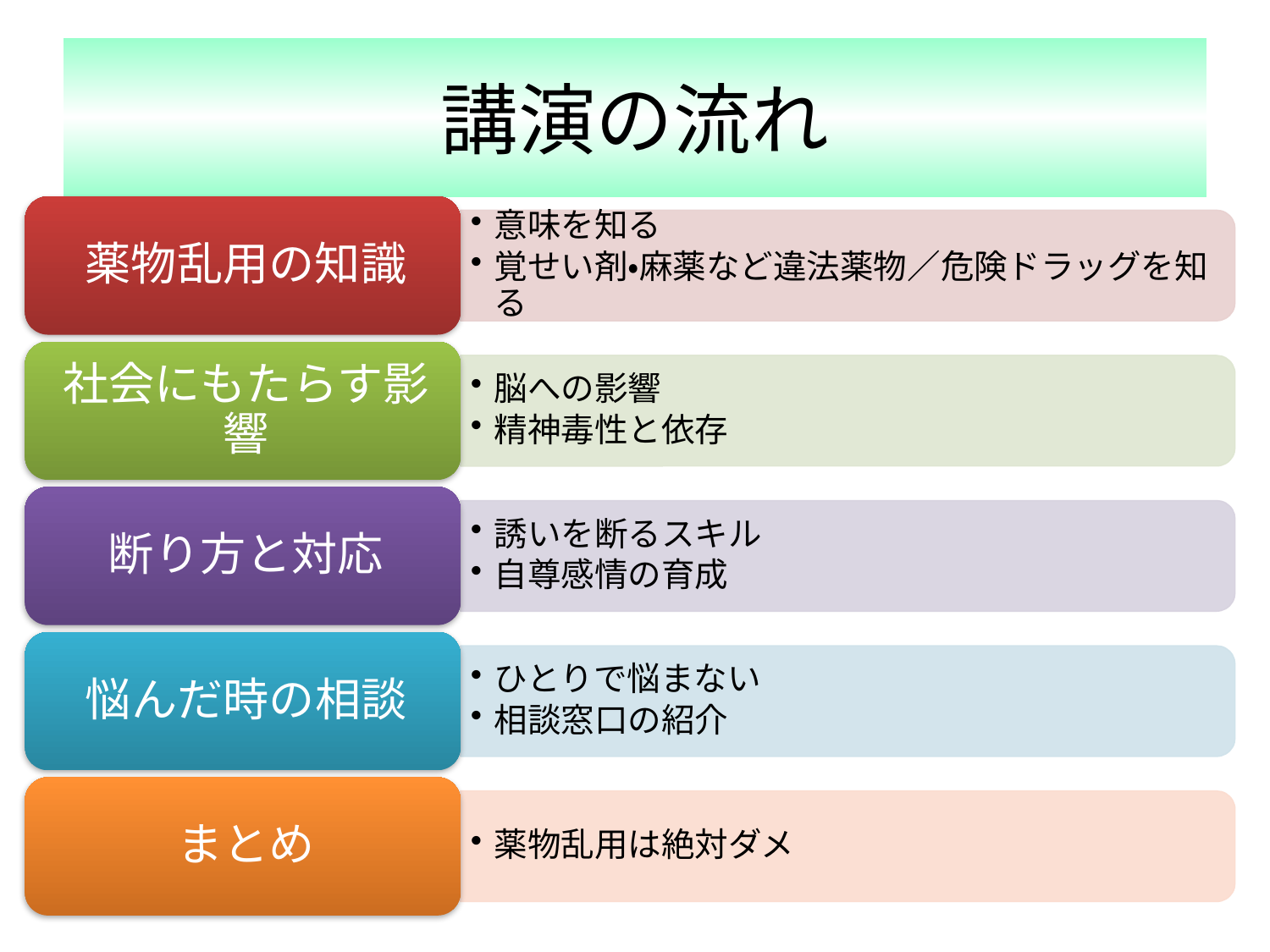

# 講演の流れ
意味を知る
覚せい剤・麻薬など違法薬物／危険ドラッグを知る
薬物乱用の知識
脳への影響
精神毒性と依存
社会にもたらす影響
誘いを断るスキル
自尊感情の育成
断り方と対応
ひとりで悩まない
相談窓口の紹介
悩んだ時の相談
薬物乱用は絶対ダメ
まとめ